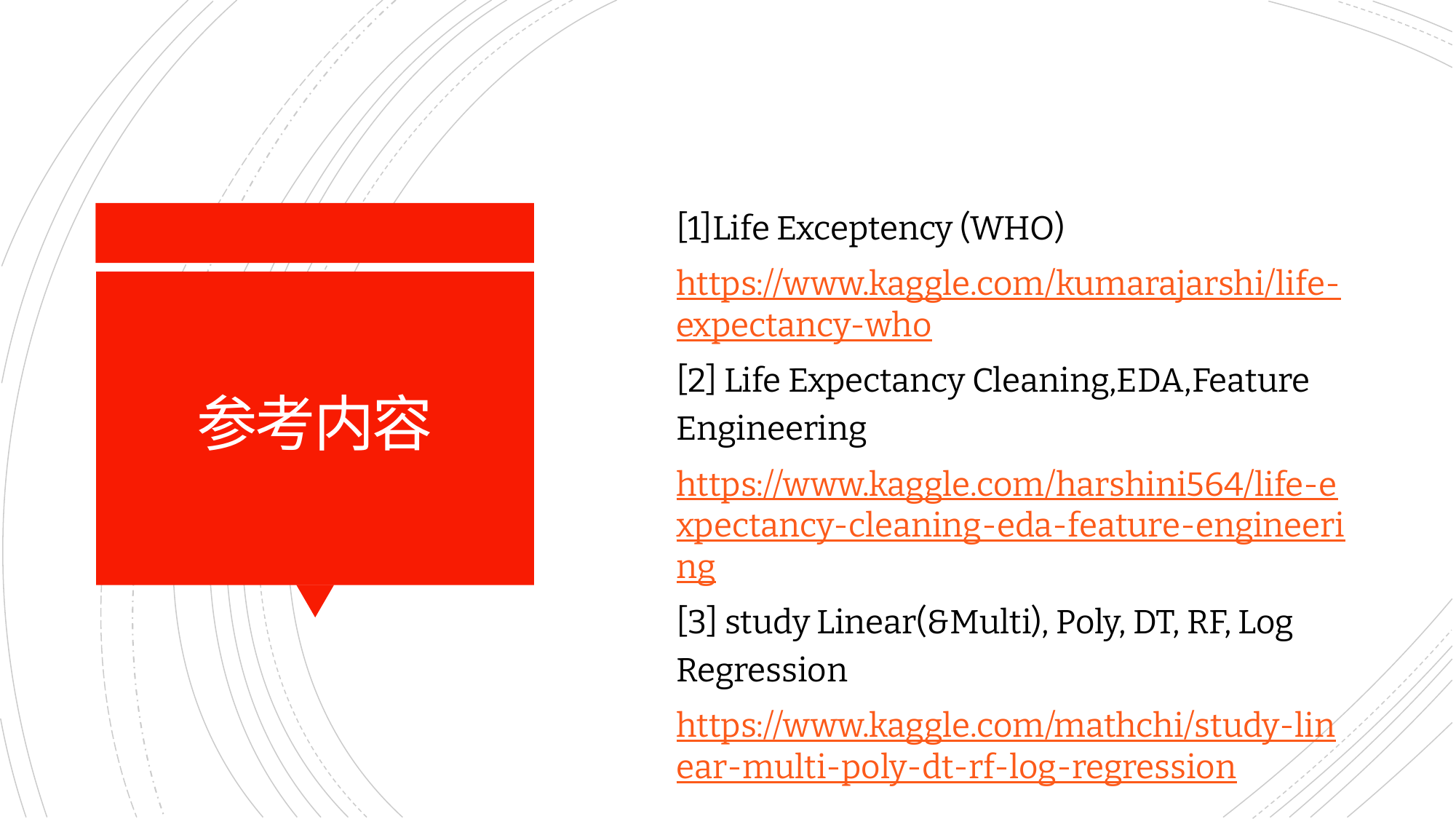

[1]Life Exceptency (WHO)
https://www.kaggle.com/kumarajarshi/life-expectancy-who
[2] Life Expectancy Cleaning,EDA,Feature Engineering
https://www.kaggle.com/harshini564/life-expectancy-cleaning-eda-feature-engineering
[3] study Linear(&Multi), Poly, DT, RF, Log Regression
https://www.kaggle.com/mathchi/study-linear-multi-poly-dt-rf-log-regression
# 参考内容